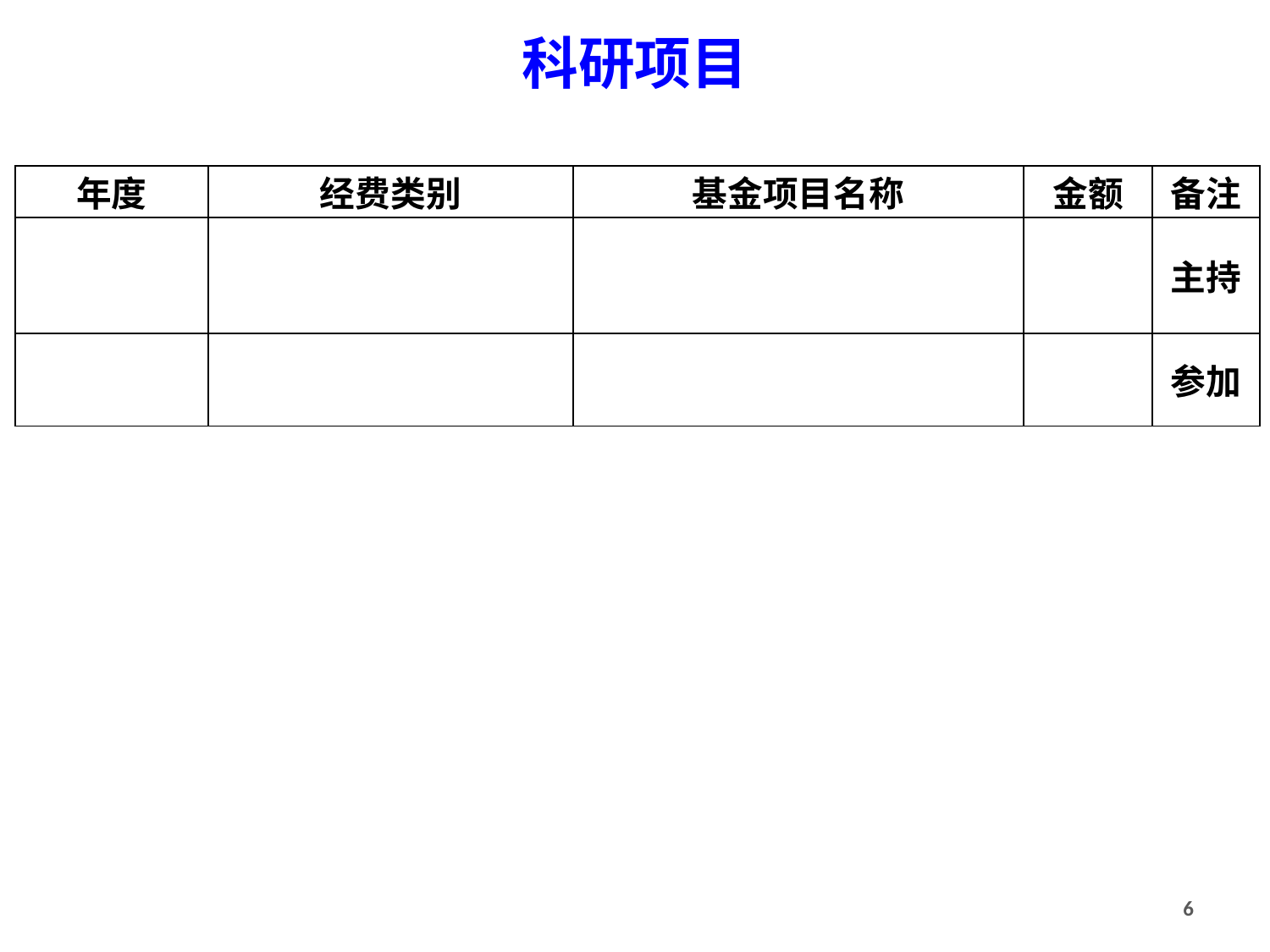

# 科研项目
| 年度 | 经费类别 | 基金项目名称 | 金额 | 备注 |
| --- | --- | --- | --- | --- |
|  |  |  |  | 主持 |
|  |  |  |  | 参加 |
6